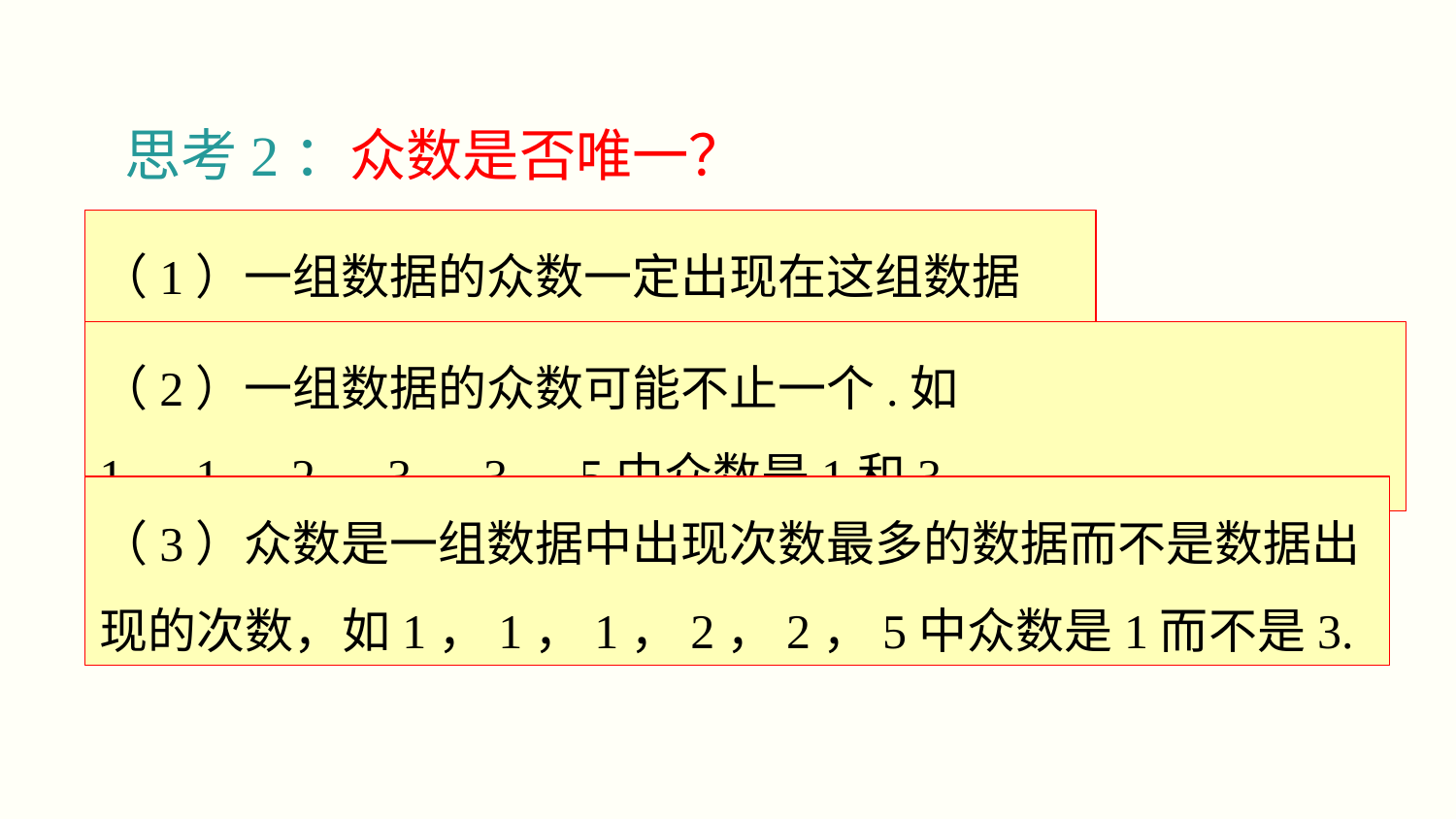

思考2：众数是否唯一？
（1）一组数据的众数一定出现在这组数据中.
（2）一组数据的众数可能不止一个.如1，1，2，3，3，5中众数是1和3.
（3）众数是一组数据中出现次数最多的数据而不是数据出现的次数，如1，1，1，2，2，5中众数是1而不是3.